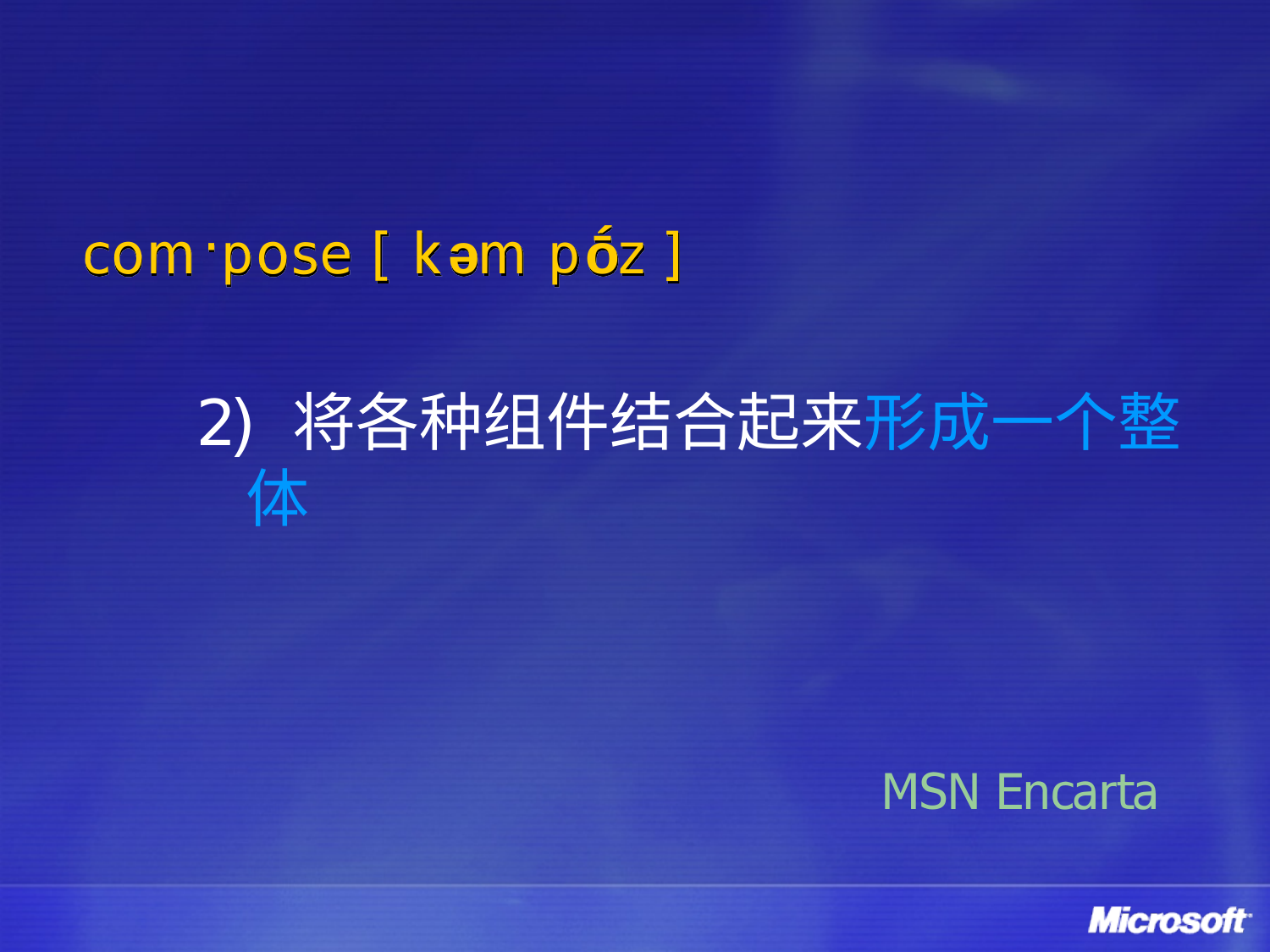

# com·pose [ kəm pṓz ]
2) 将各种组件结合起来形成一个整体
MSN Encarta